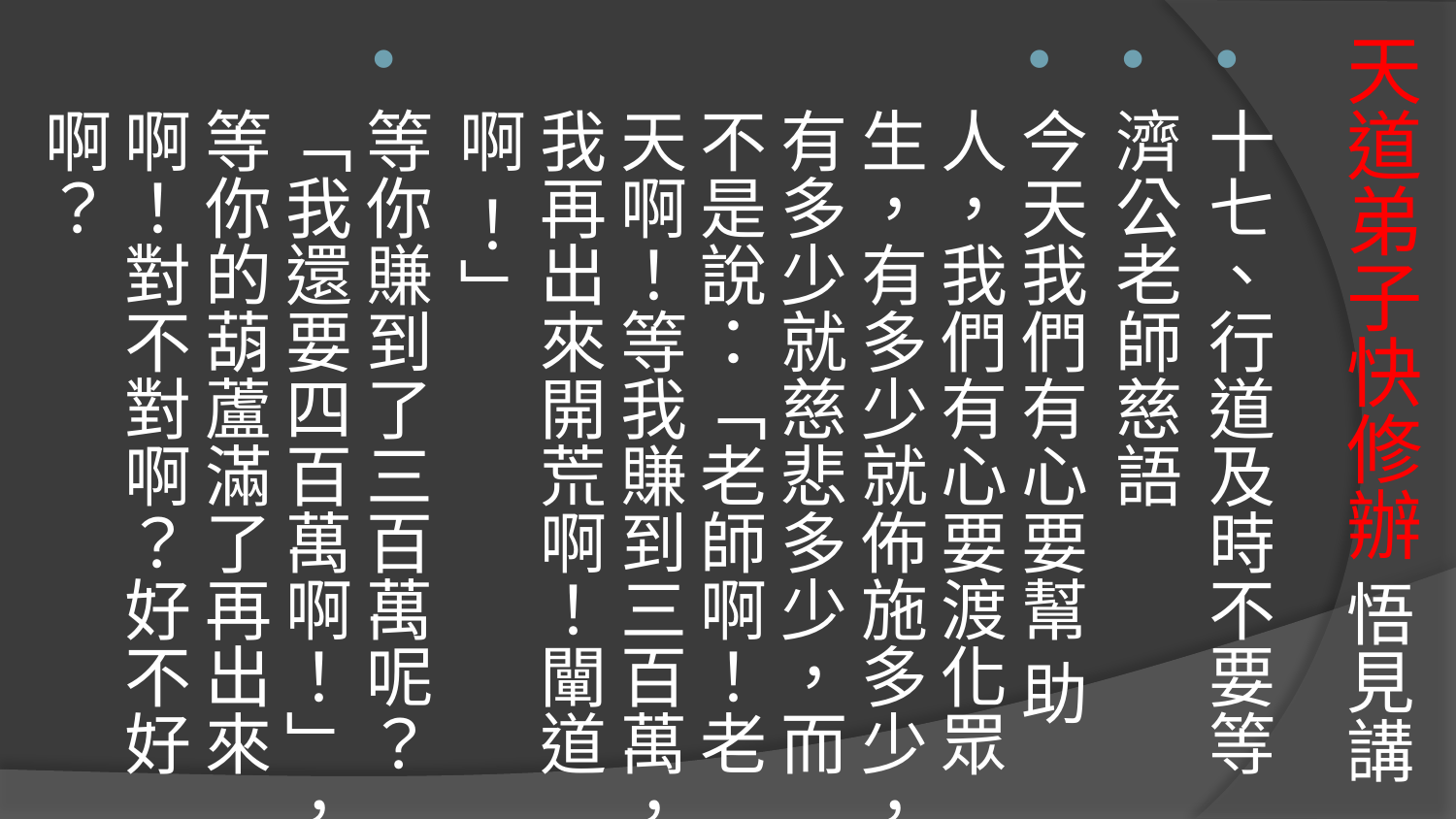

# 天道弟子快修辦 悟見講
十七、行道及時不要等
濟公老師慈語
今天我們有心要幫 助人，我們有心要渡化眾生，有多少就佈施多少，有多少就慈悲多少，而 不是說：「老師啊！老天啊！等我賺到三百萬，我再出來開荒啊！闡道啊 ！」
等你賺到了三百萬呢？「我還要四百萬啊！」，等你的葫蘆滿了再出來 啊！對不對啊？好不好啊？